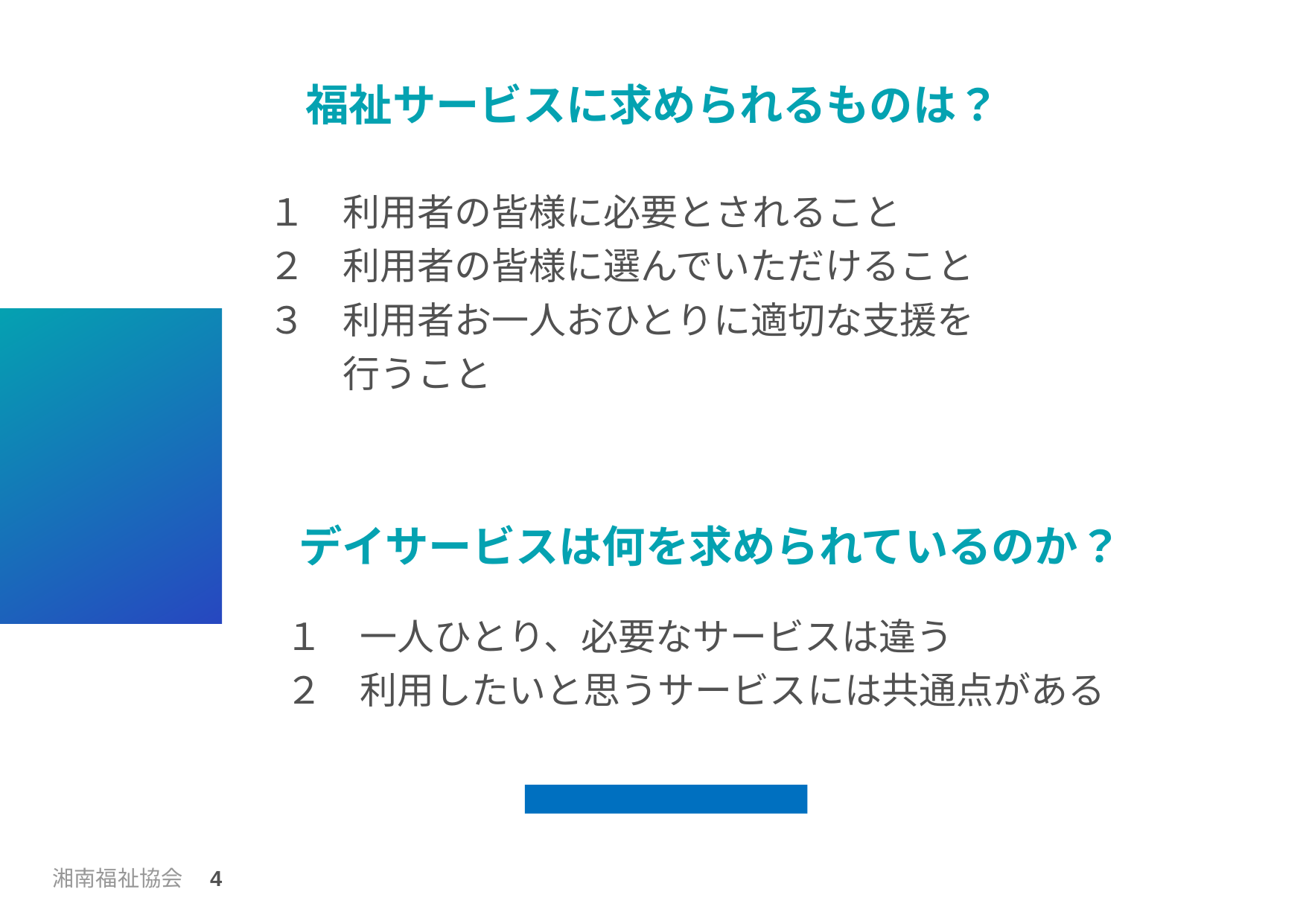

# 福祉サービスに求められるものは？
１　利用者の皆様に必要とされること
２　利用者の皆様に選んでいただけること
３　利用者お一人おひとりに適切な支援を
　　行うこと

デイサービスは何を求められているのか？
１　一人ひとり、必要なサービスは違う
２　利用したいと思うサービスには共通点がある

湘南福祉協会　4